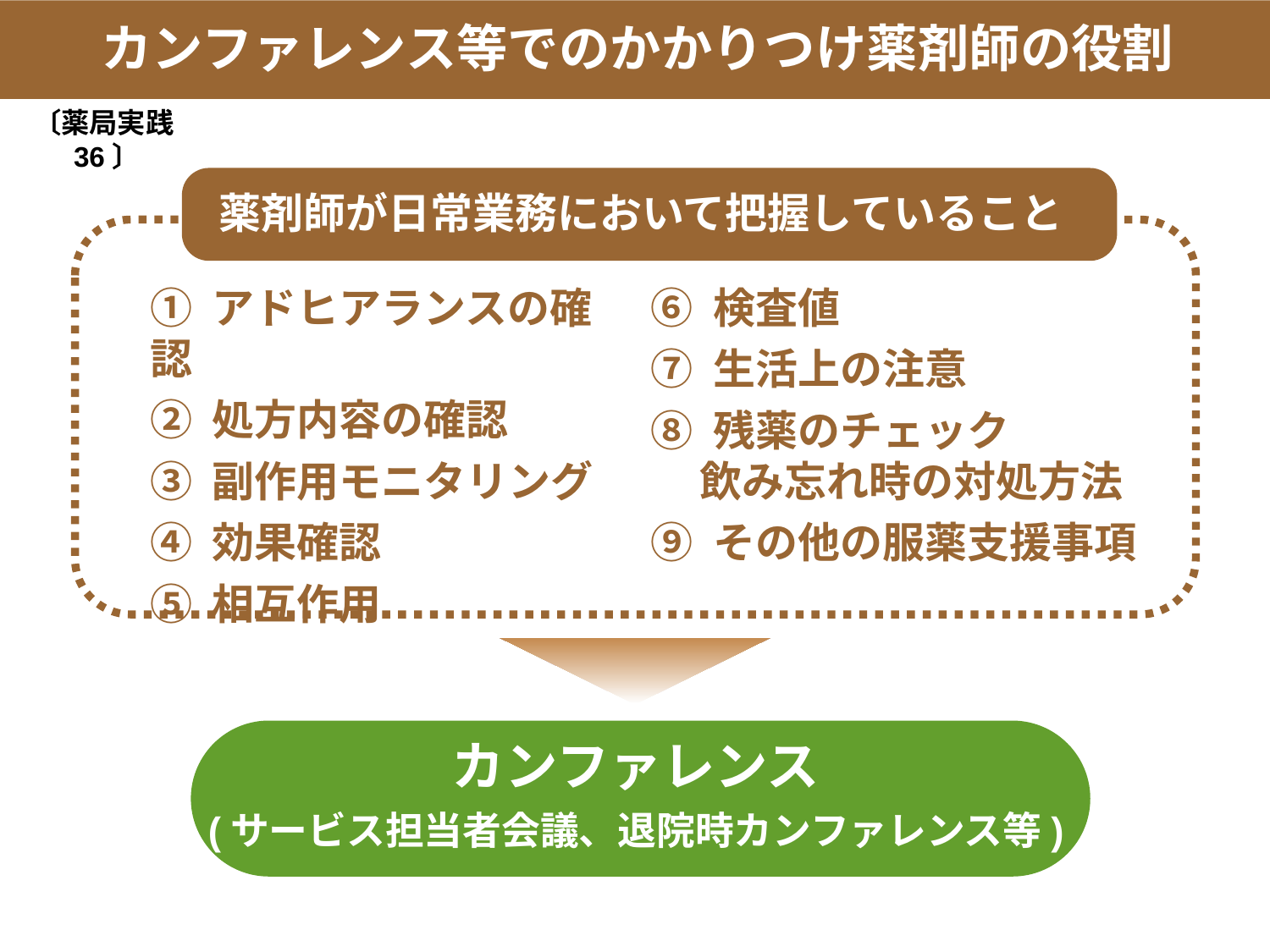

カンファレンス等でのかかりつけ薬剤師の役割

〔薬局実践36〕

薬剤師が日常業務において把握していること

① アドヒアランスの確認
② 処方内容の確認
③ 副作用モニタリング
④ 効果確認
⑤ 相互作用
⑥ 検査値
⑦ 生活上の注意
⑧ 残薬のチェック
    飲み忘れ時の対処方法
⑨ その他の服薬支援事項

カンファレンス
(サービス担当者会議、退院時カンファレンス等)